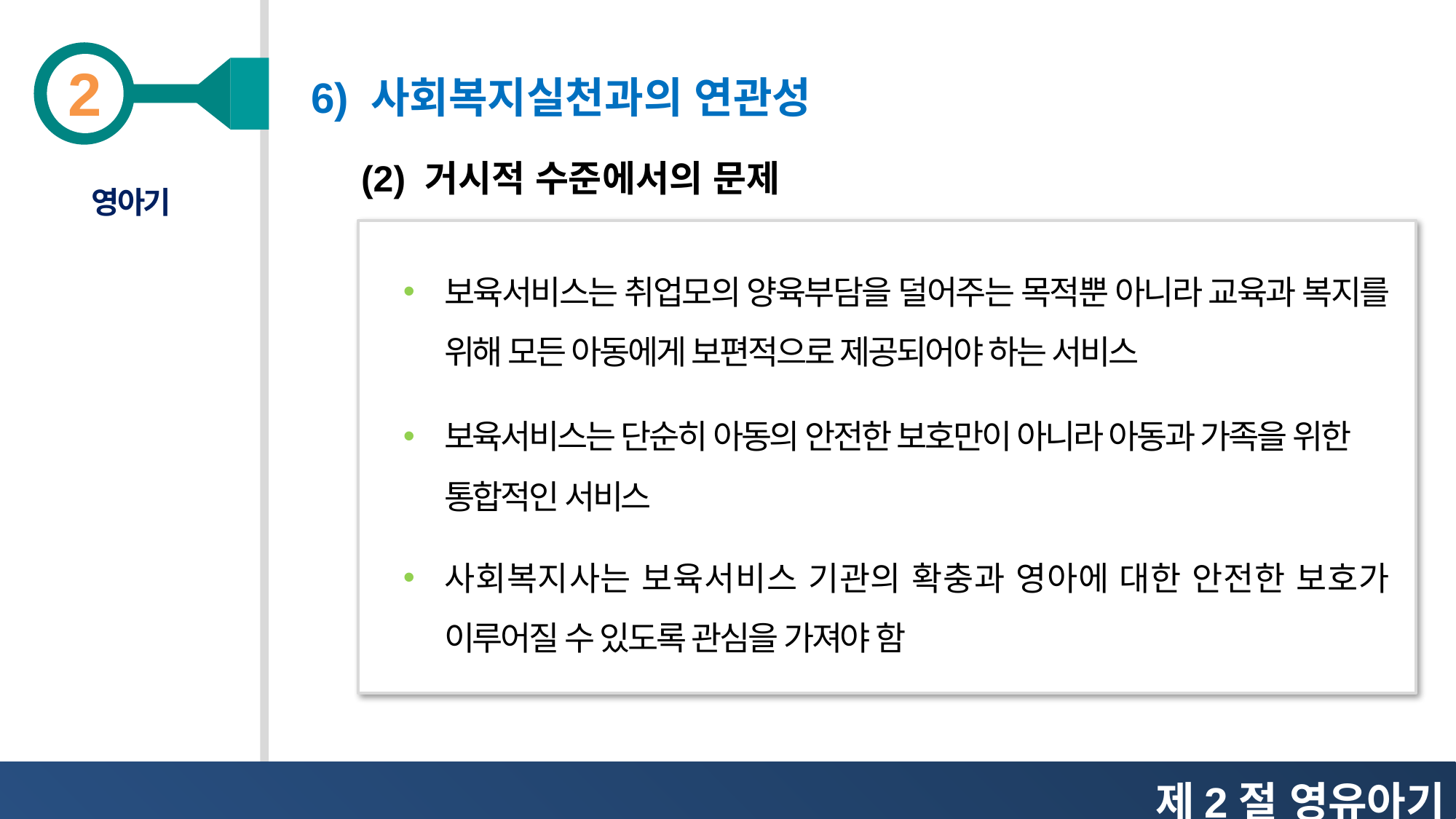

6) 사회복지실천과의 연관성
(2) 거시적 수준에서의 문제
영아기

보육서비스는 취업모의 양육부담을 덜어주는 목적뿐 아니라 교육과 복지를 위해 모든 아동에게 보편적으로 제공되어야 하는 서비스

보육서비스는 단순히 아동의 안전한 보호만이 아니라 아동과 가족을 위한 통합적인 서비스

사회복지사는 보육서비스 기관의 확충과 영아에 대한 안전한 보호가 이루어질 수 있도록 관심을 가져야 함
제2절 영유아기